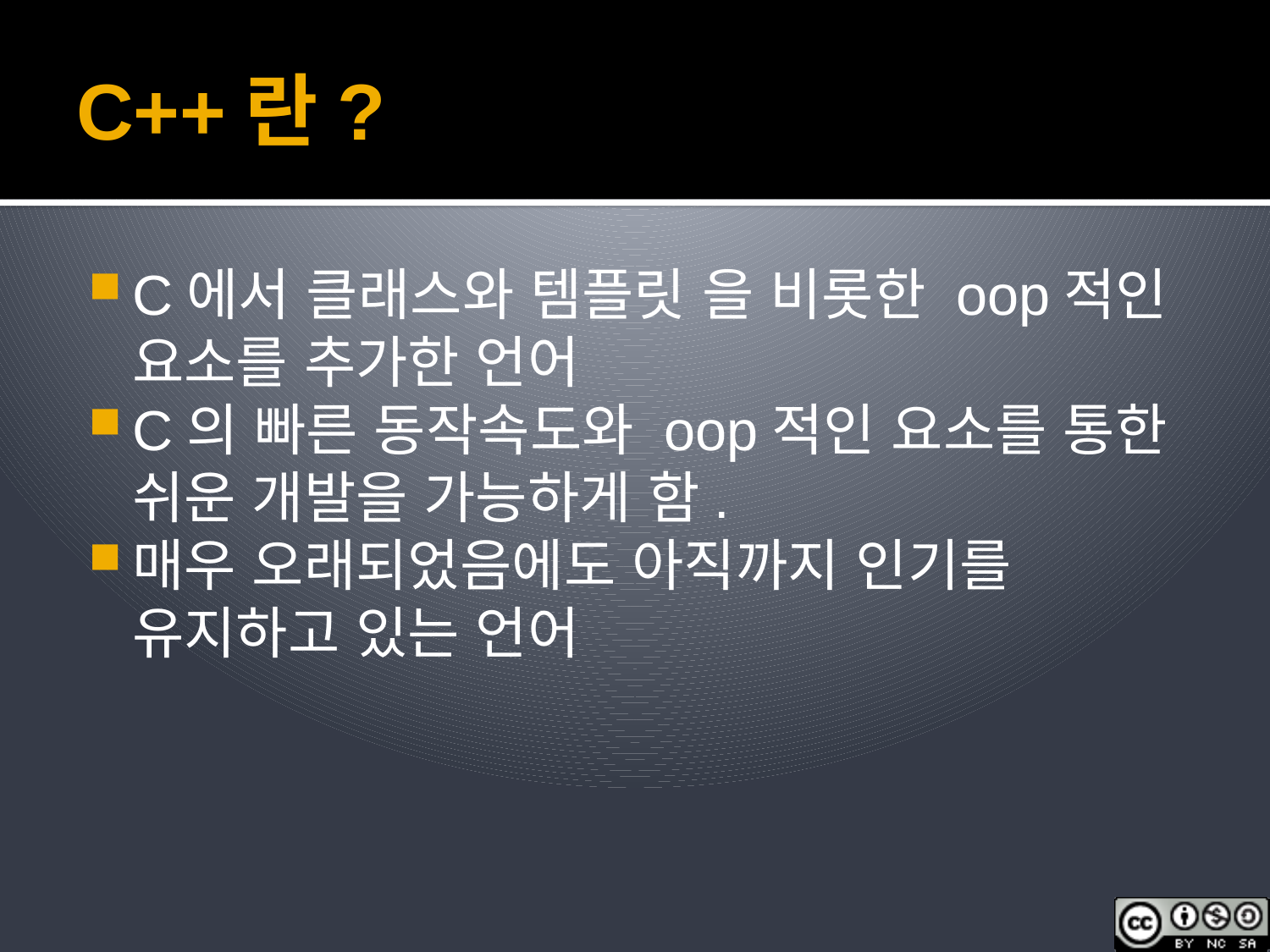

# C++란?
C에서 클래스와 템플릿 을 비롯한 oop적인 요소를 추가한 언어
C의 빠른 동작속도와 oop적인 요소를 통한 쉬운 개발을 가능하게 함.
매우 오래되었음에도 아직까지 인기를 유지하고 있는 언어